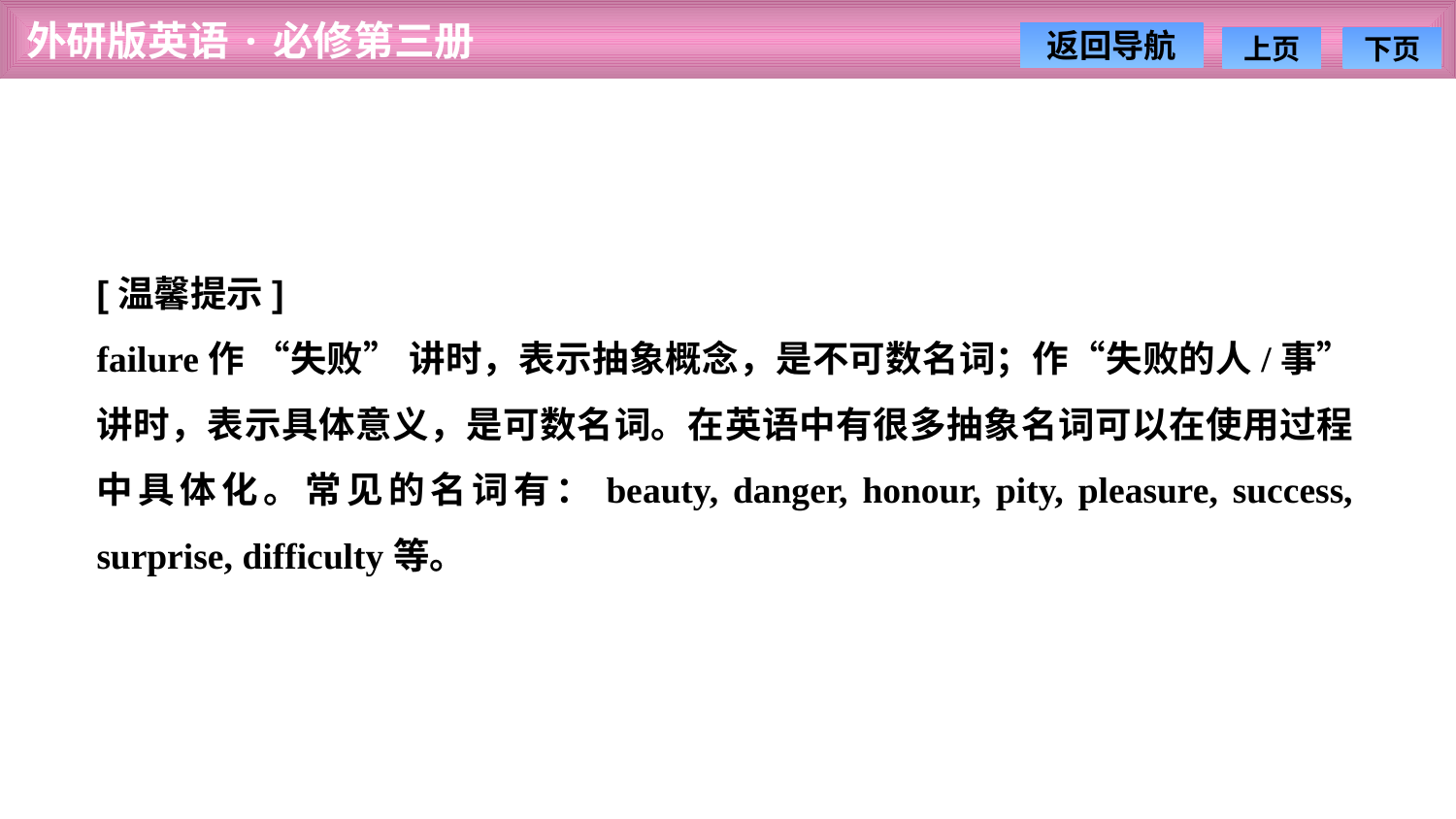

[温馨提示]
failure作 “失败” 讲时，表示抽象概念，是不可数名词；作“失败的人/事” 讲时，表示具体意义，是可数名词。在英语中有很多抽象名词可以在使用过程中具体化。常见的名词有：beauty, danger, honour, pity, pleasure, success, surprise, difficulty等。